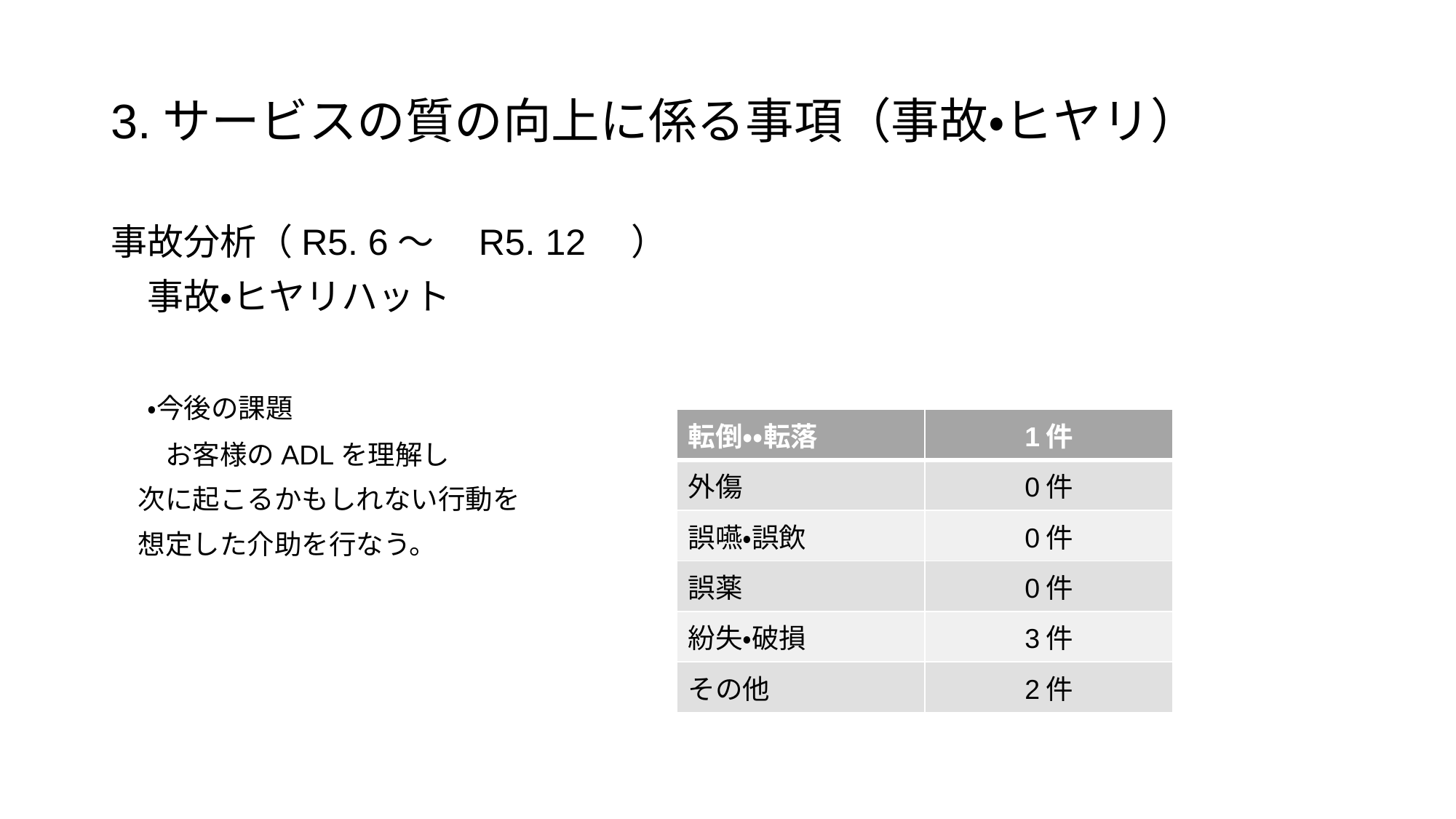

# 3.サービスの質の向上に係る事項（事故・ヒヤリ）
事故分析（R5. 6～　R5. 12　）
　事故・ヒヤリハット

　・今後の課題
　　お客様のADLを理解し
　次に起こるかもしれない行動を
　想定した介助を行なう。

| 転倒・・転落 | 1件 |
| --- | --- |
| 外傷 | 0件 |
| 誤嚥・誤飲 | 0件 |
| 誤薬 | 0件 |
| 紛失・破損 | 3件 |
| その他 | 2件 |